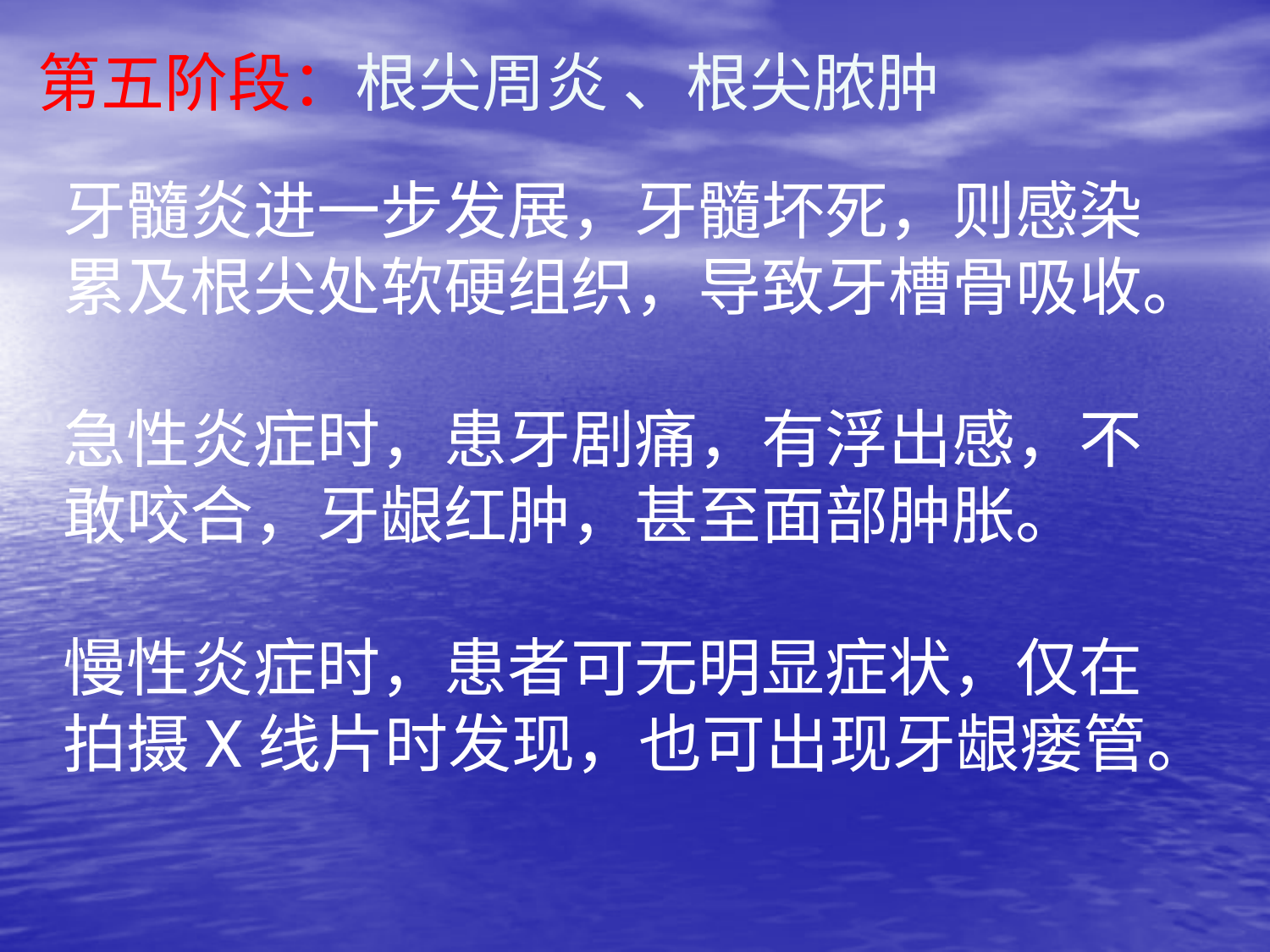

第五阶段：根尖周炎 、根尖脓肿
牙髓炎进一步发展，牙髓坏死，则感染累及根尖处软硬组织，导致牙槽骨吸收。

急性炎症时，患牙剧痛，有浮出感，不敢咬合，牙龈红肿，甚至面部肿胀。

慢性炎症时，患者可无明显症状，仅在拍摄X线片时发现，也可出现牙龈瘘管。